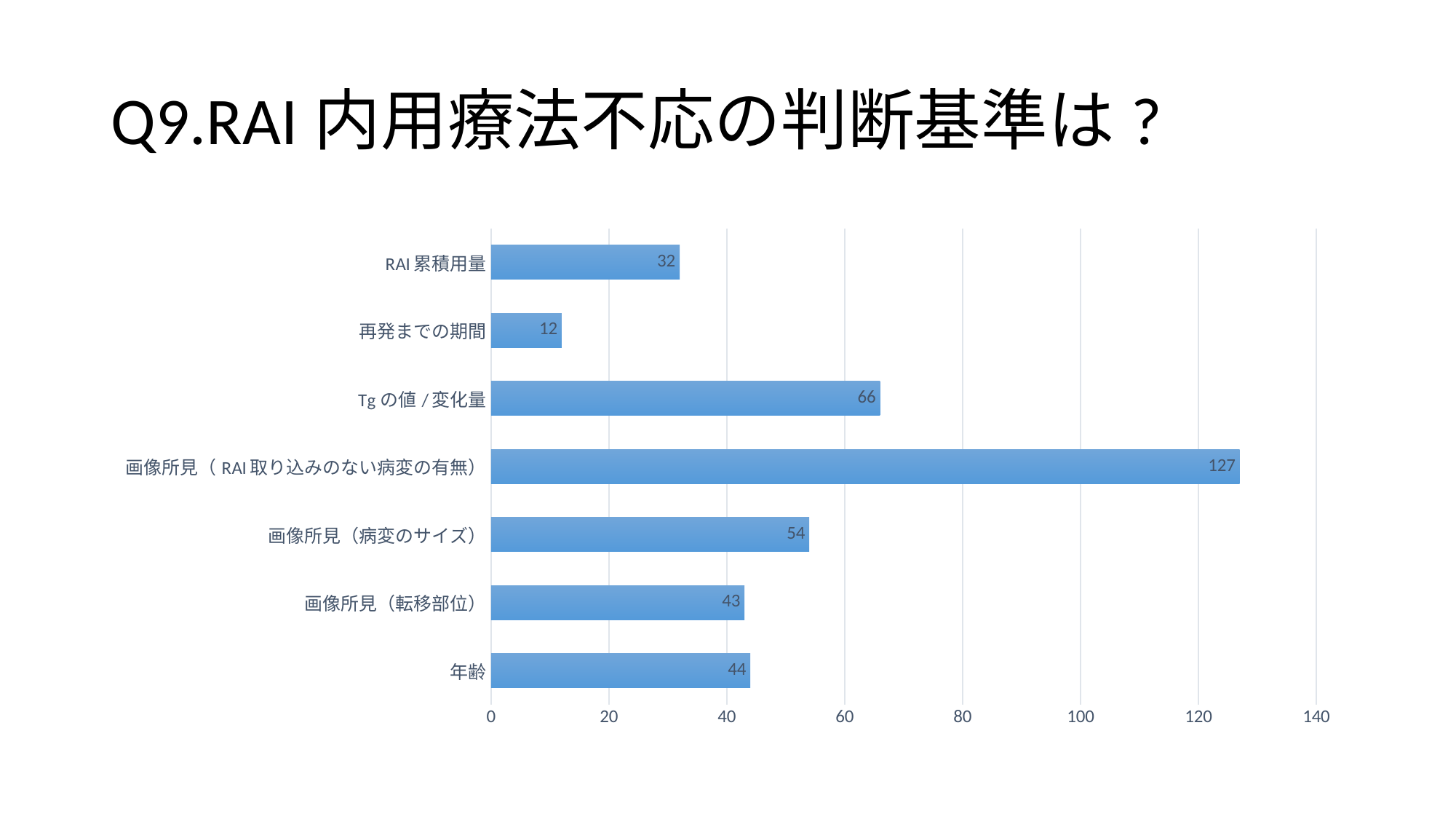

# Q9.RAI内用療法不応の判断基準は?

### Chart

| Category | 系列 1 |
|---|---|
| 年齢 | 44.0 |
| 画像所見（転移部位） | 43.0 |
| 画像所見（病変のサイズ） | 54.0 |
| 画像所見（RAI取り込みのない病変の有無） | 127.0 |
| Tgの値/変化量 | 66.0 |
| 再発までの期間 | 12.0 |
| RAI累積用量 | 32.0 |